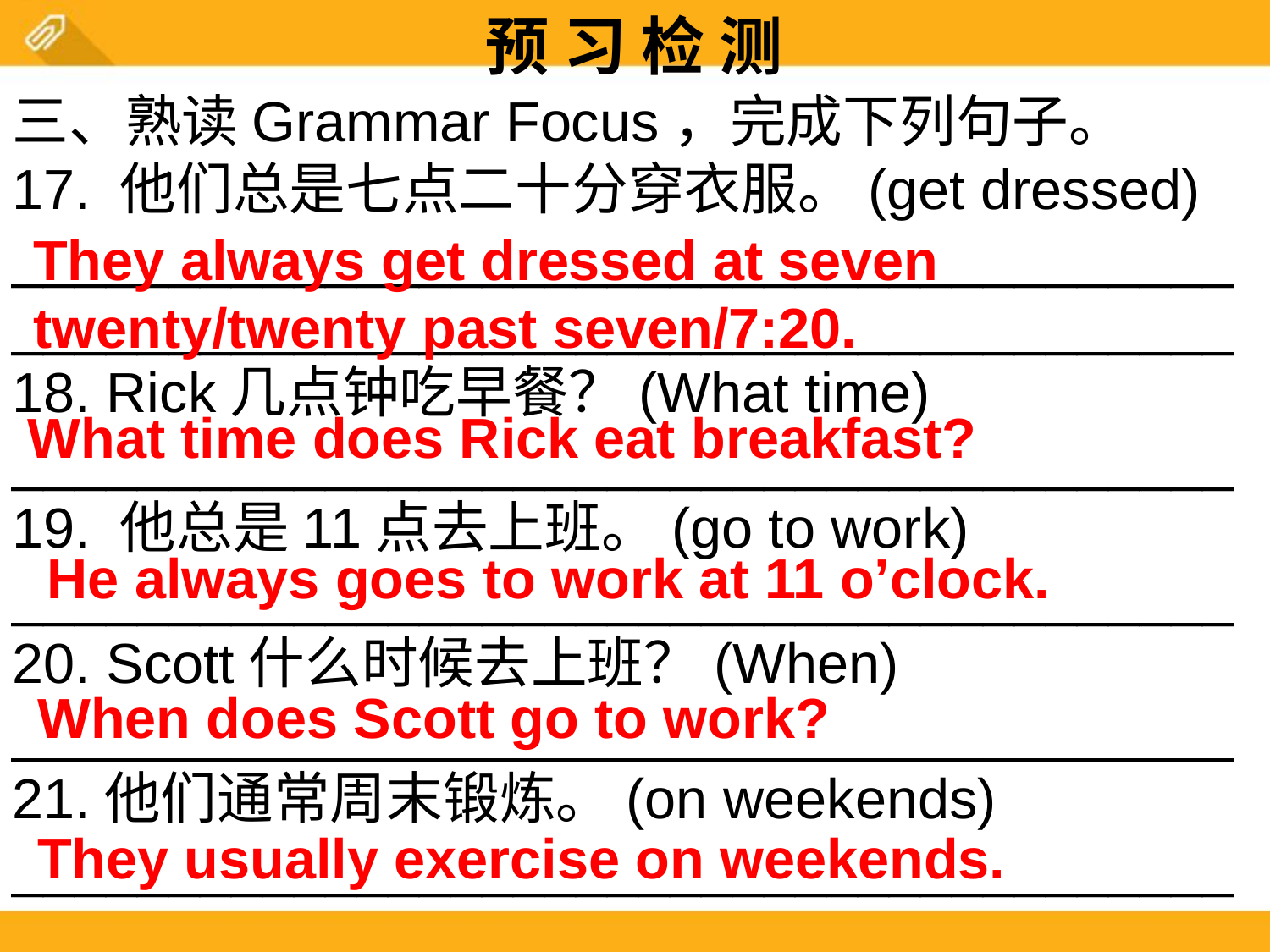

预 习 检 测
三、熟读Grammar Focus，完成下列句子。
17. 他们总是七点二十分穿衣服。(get dressed) ______________________________________________________________________________
18. Rick几点钟吃早餐？(What time) _______________________________________
19. 他总是11点去上班。(go to work)  _______________________________________
20. Scott什么时候去上班？(When)
_______________________________________
21.他们通常周末锻炼。(on weekends) _______________________________________
They always get dressed at seven twenty/twenty past seven/7:20.
What time does Rick eat breakfast?
He always goes to work at 11 o’clock.
When does Scott go to work?
They usually exercise on weekends.